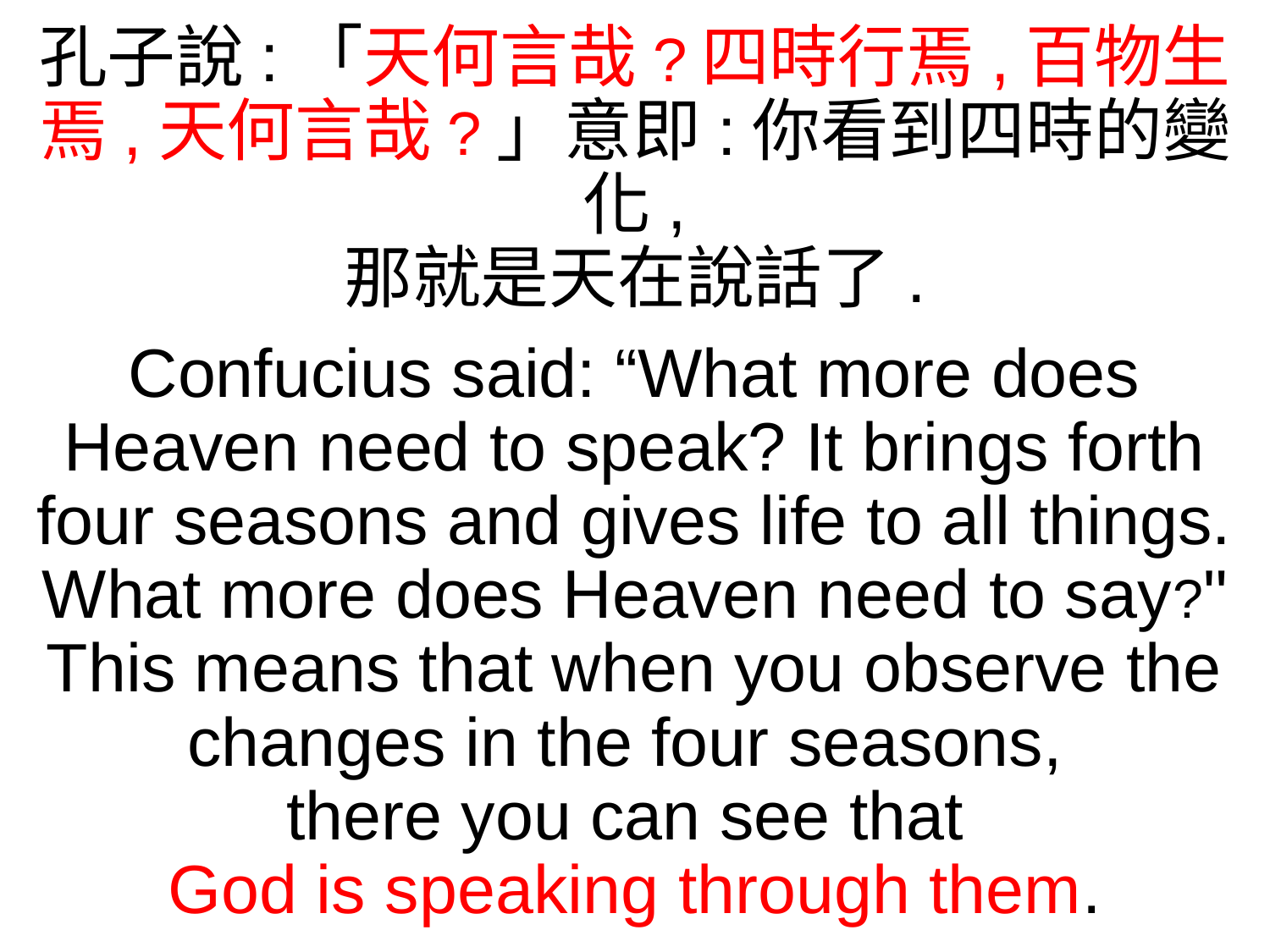

孔子說:「天何言哉?四時行焉,百物生焉,天何言哉?」意即:你看到四時的變化,
那就是天在說話了.
Confucius said: “What more does Heaven need to speak? It brings forth four seasons and gives life to all things. What more does Heaven need to say?" This means that when you observe the changes in the four seasons,
there you can see that
God is speaking through them.